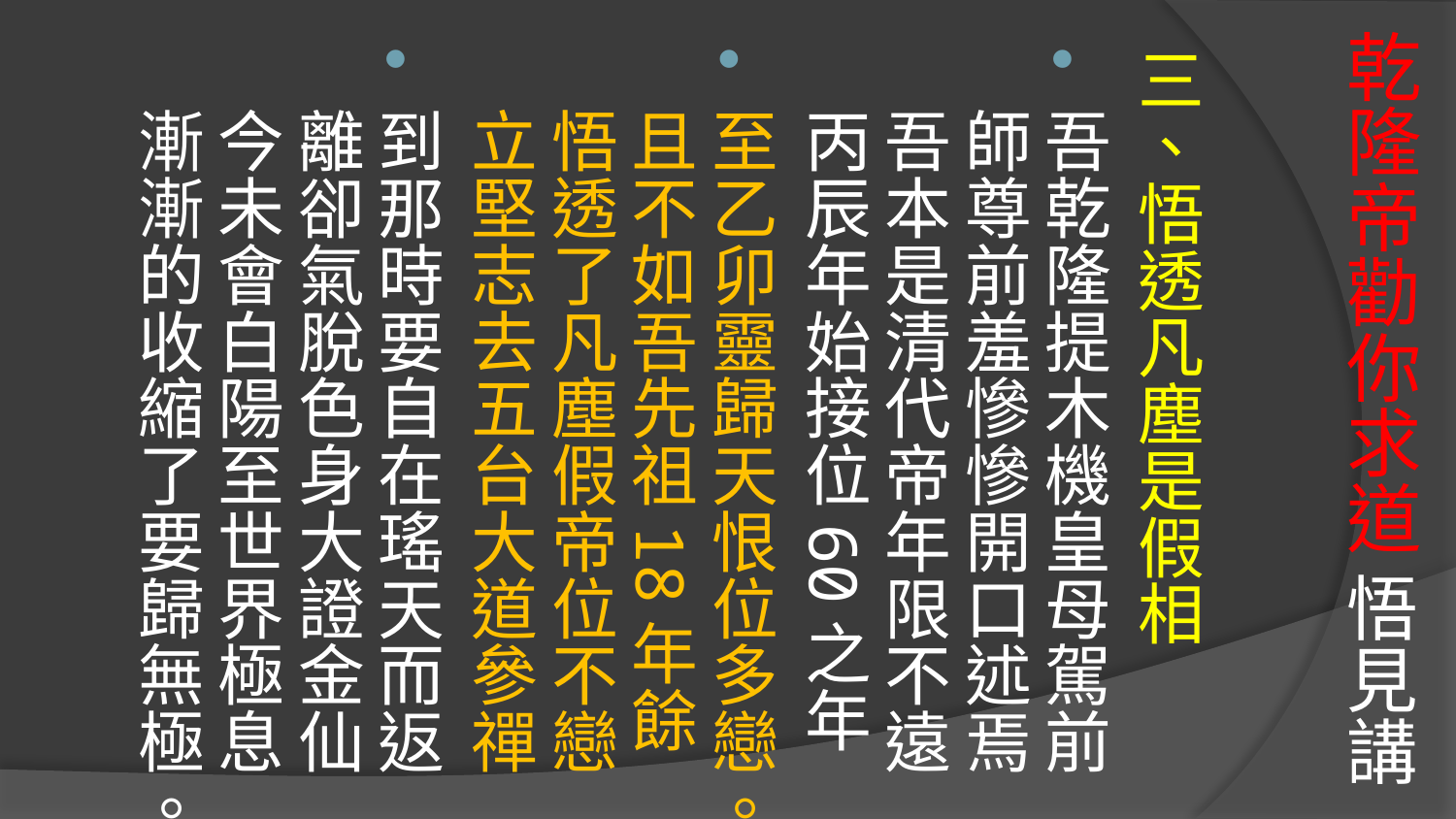

# 乾隆帝勸你求道 悟見講
三、悟透凡塵是假相
吾乾隆提木機皇母駕前師尊前羞慘慘開口述焉吾本是清代帝年限不遠丙辰年始接位60之年
至乙卯靈歸天恨位多戀。且不如吾先祖18年餘 悟透了凡塵假帝位不戀立堅志去五台大道參禪
到那時要自在瑤天而返離卻氣脫色身大證金仙今未會白陽至世界極息漸漸的收縮了要歸無極。